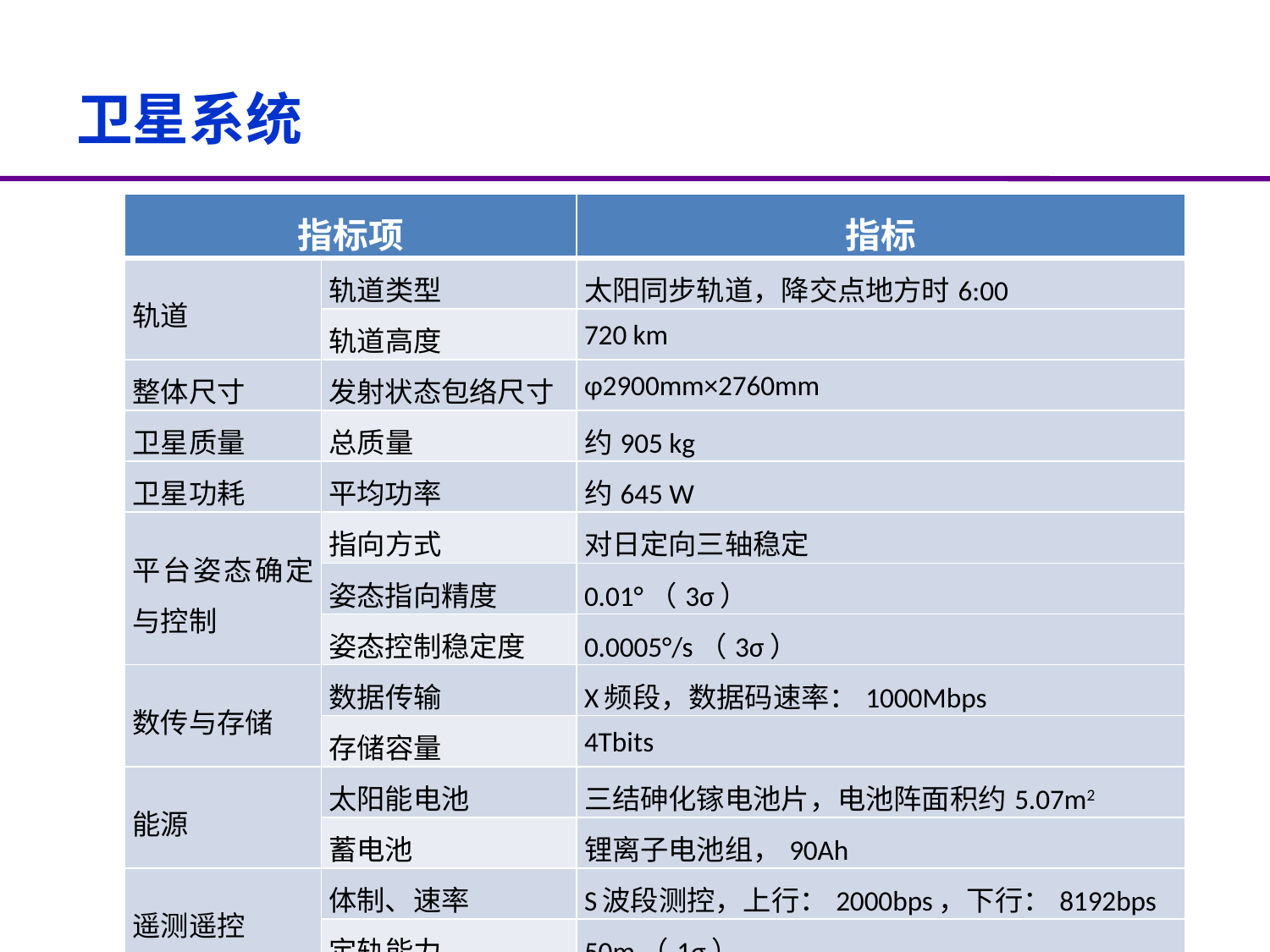

# 卫星系统
| 指标项 |  | 指标 |
| --- | --- | --- |
| 轨道 | 轨道类型 | 太阳同步轨道，降交点地方时6:00 |
|  | 轨道高度 | 720 km |
| 整体尺寸 | 发射状态包络尺寸 | φ2900mm×2760mm |
| 卫星质量 | 总质量 | 约905 kg |
| 卫星功耗 | 平均功率 | 约645 W |
| 平台姿态确定与控制 | 指向方式 | 对日定向三轴稳定 |
|  | 姿态指向精度 | 0.01°（3σ） |
|  | 姿态控制稳定度 | 0.0005°/s（3σ） |
| 数传与存储 | 数据传输 | X频段，数据码速率：1000Mbps |
|  | 存储容量 | 4Tbits |
| 能源 | 太阳能电池 | 三结砷化镓电池片，电池阵面积约5.07m2 |
|  | 蓄电池 | 锂离子电池组，90Ah |
| 遥测遥控 | 体制、速率 | S波段测控，上行：2000bps，下行：8192bps |
|  | 定轨能力 | 50m（1σ） |
| 卫星寿命及可靠度 | 设计寿命 | 4年 |
|  | 可靠度 | 0.6（寿命末期） |